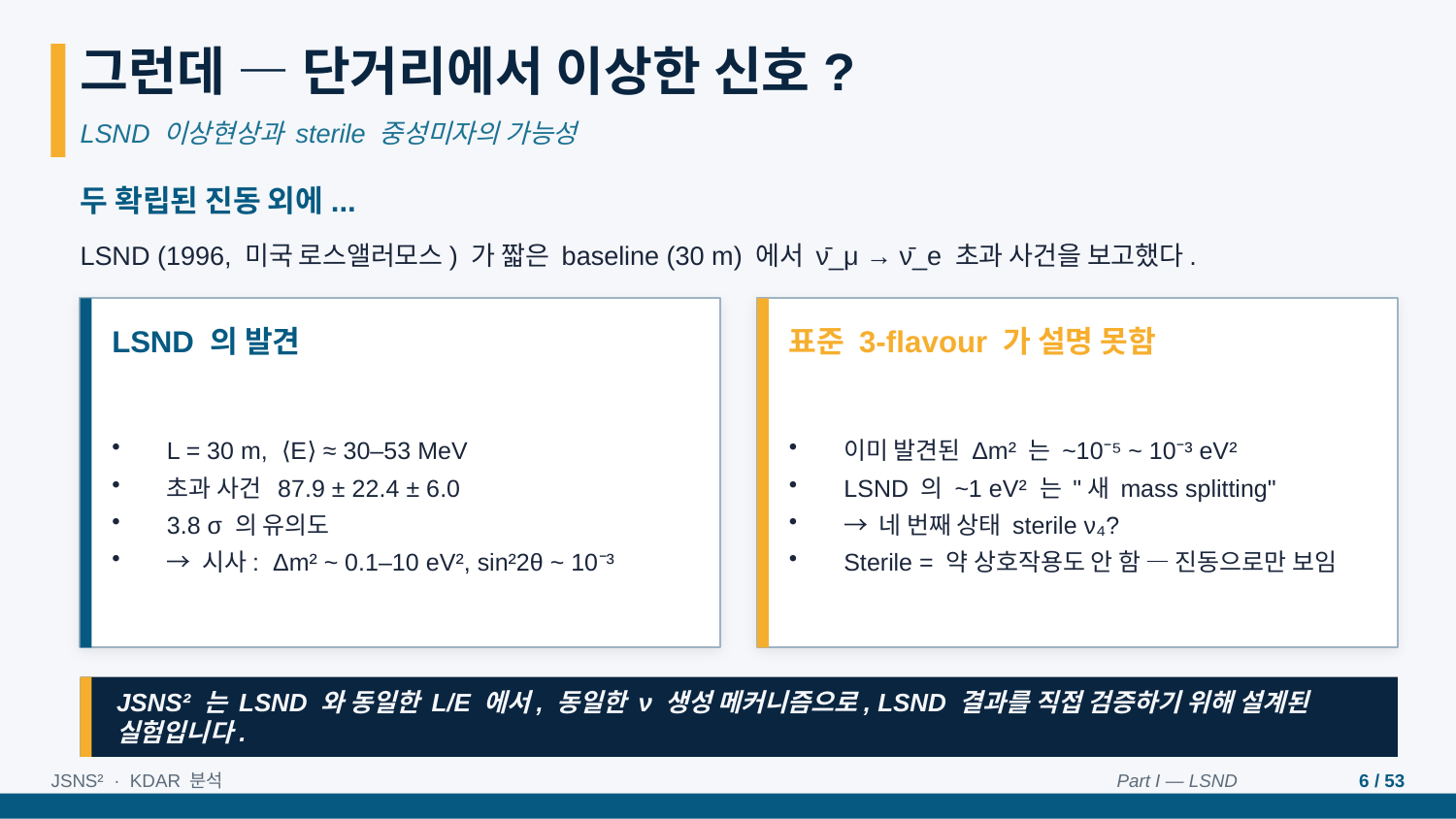

그런데 — 단거리에서 이상한 신호?

LSND 이상현상과 sterile 중성미자의 가능성
두 확립된 진동 외에...
LSND (1996, 미국 로스앨러모스) 가 짧은 baseline (30 m) 에서 ν̄_μ → ν̄_e 초과 사건을 보고했다.

LSND 의 발견
표준 3-flavour 가 설명 못함
L = 30 m,  ⟨E⟩ ≈ 30–53 MeV
초과 사건  87.9 ± 22.4 ± 6.0
3.8 σ 의 유의도
→ 시사:  Δm² ~ 0.1–10 eV², sin²2θ ~ 10⁻³
이미 발견된 Δm² 는 ~10⁻⁵ ~ 10⁻³ eV²
LSND 의 ~1 eV² 는 "새 mass splitting"
→ 네 번째 상태 sterile ν₄?
Sterile = 약 상호작용도 안 함 — 진동으로만 보임

JSNS² 는 LSND 와 동일한 L/E 에서, 동일한 ν 생성 메커니즘으로, LSND 결과를 직접 검증하기 위해 설계된 실험입니다.
JSNS²  ·  KDAR 분석
Part I — LSND
6 / 53